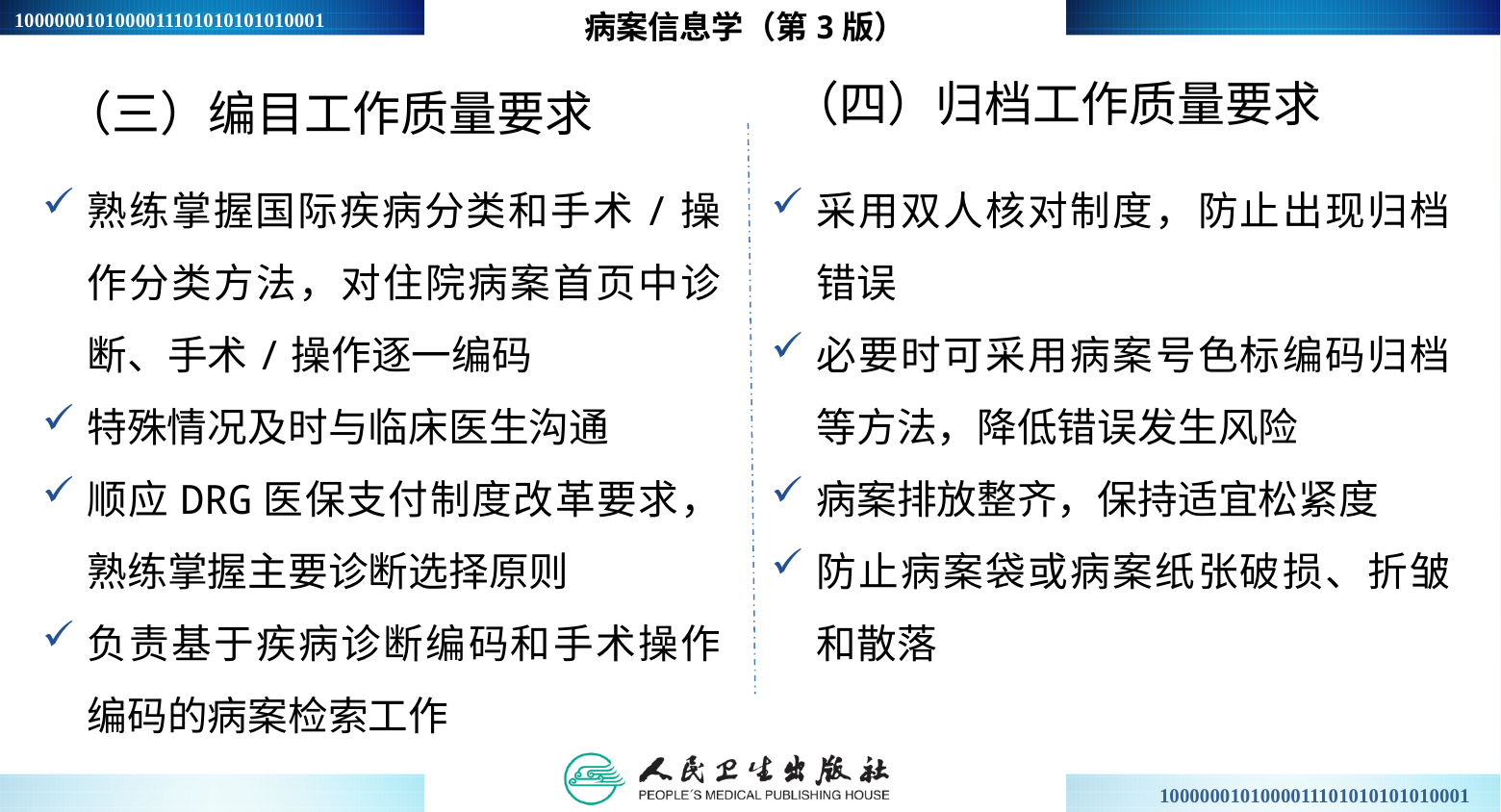

病案信息学（第3版）
（四）归档工作质量要求
（三）编目工作质量要求
熟练掌握国际疾病分类和手术/操作分类方法，对住院病案首页中诊断、手术/操作逐一编码
特殊情况及时与临床医生沟通
顺应DRG医保支付制度改革要求，熟练掌握主要诊断选择原则
负责基于疾病诊断编码和手术操作编码的病案检索工作
采用双人核对制度，防止出现归档错误
必要时可采用病案号色标编码归档等方法，降低错误发生风险
病案排放整齐，保持适宜松紧度
防止病案袋或病案纸张破损、折皱和散落